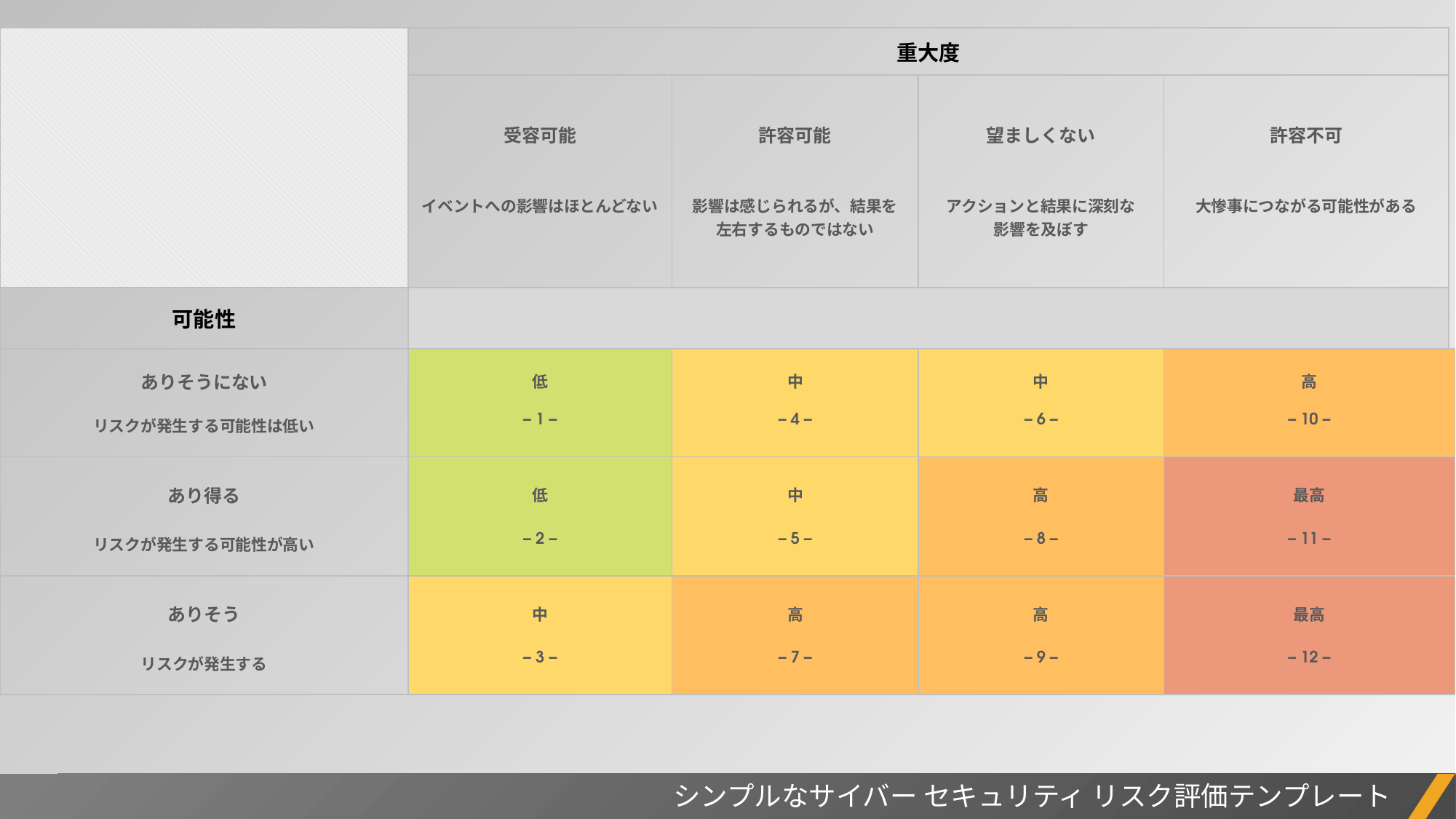

|  | 重大度 |  |  |  |  |
| --- | --- | --- | --- | --- | --- |
|  | 受容可能 | 許容可能 | 望ましくない | 許容不可 |  |
|  | イベントへの影響はほとんどない | 影響は感じられるが、結果を 左右するものではない | アクションと結果に深刻な 影響を及ぼす | 大惨事につながる可能性がある |  |
| 可能性 |  |  |  |  |  |
| ありそうにない | 低 | 中 | 中 | 高 |  |
| リスクが発生する可能性は低い | – 1 – | – 4 – | – 6 – | – 10 – |  |
| あり得る | 低 | 中 | 高 | 最高 |  |
| リスクが発生する可能性が高い | – 2 – | – 5 – | – 8 – | – 11 – |  |
| ありそう | 中 | 高 | 高 | 最高 |  |
| リスクが発生する | – 3 – | – 7 – | – 9 – | – 12 – |  |
プロジェクト レポート
シンプルなサイバー セキュリティ リスク評価テンプレート